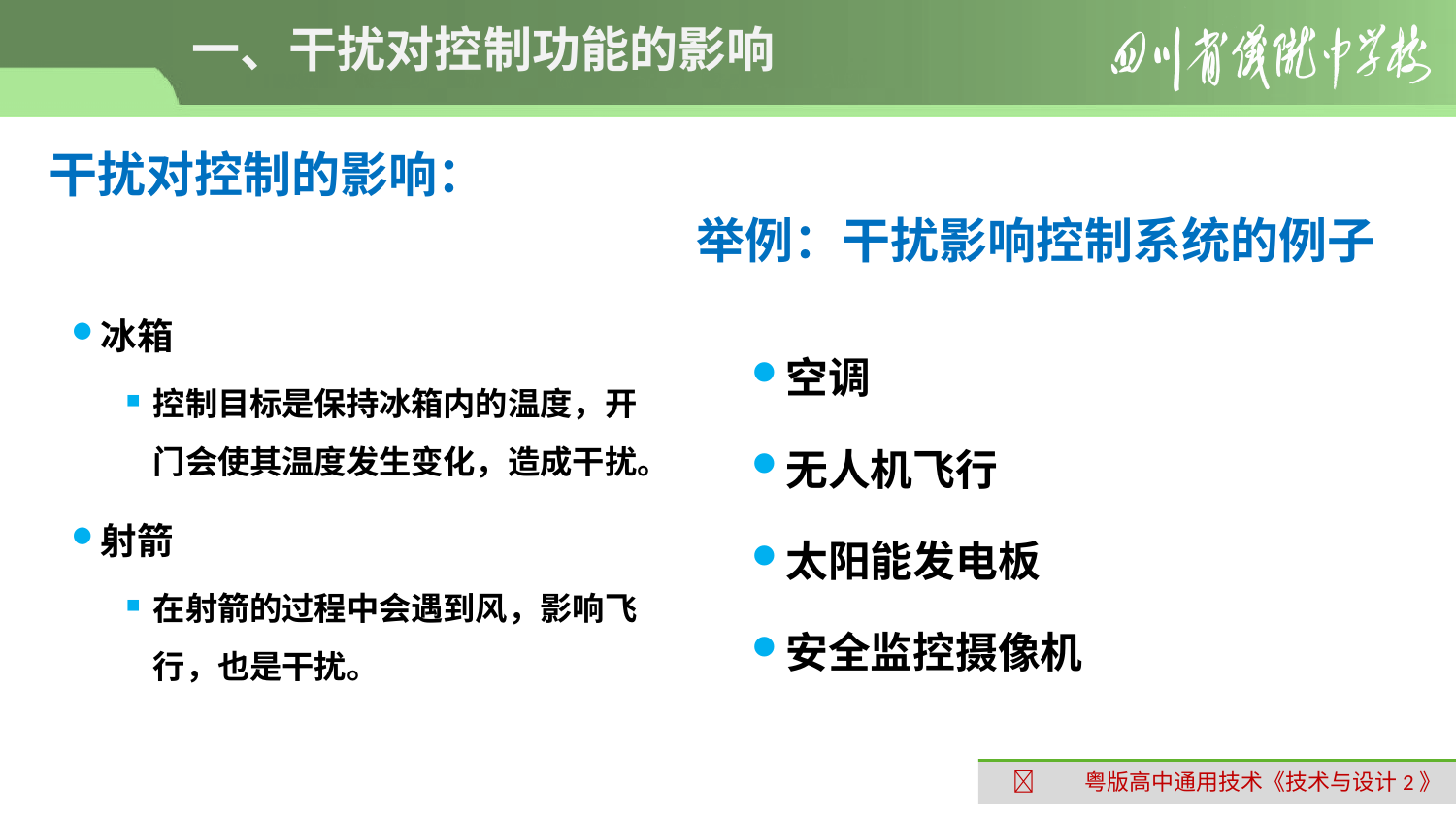

# 一、干扰对控制功能的影响
干扰对控制的影响：
举例：干扰影响控制系统的例子
冰箱
控制目标是保持冰箱内的温度，开门会使其温度发生变化，造成干扰。
射箭
在射箭的过程中会遇到风，影响飞行，也是干扰。
空调
无人机飞行
太阳能发电板
安全监控摄像机